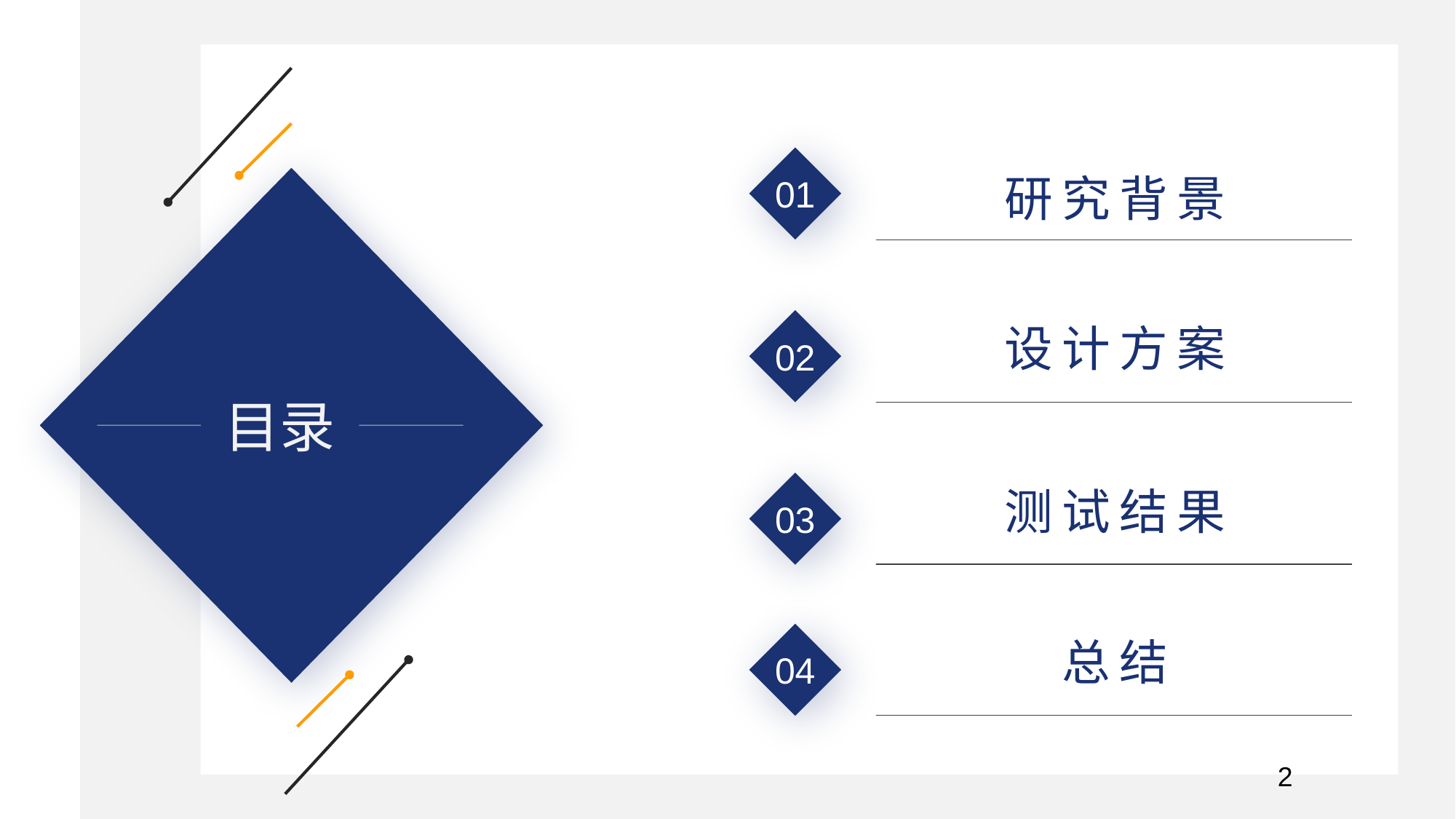

研究背景
01

CONTENTS
目录
02
设计方案
03
测试结果
04
总结
2